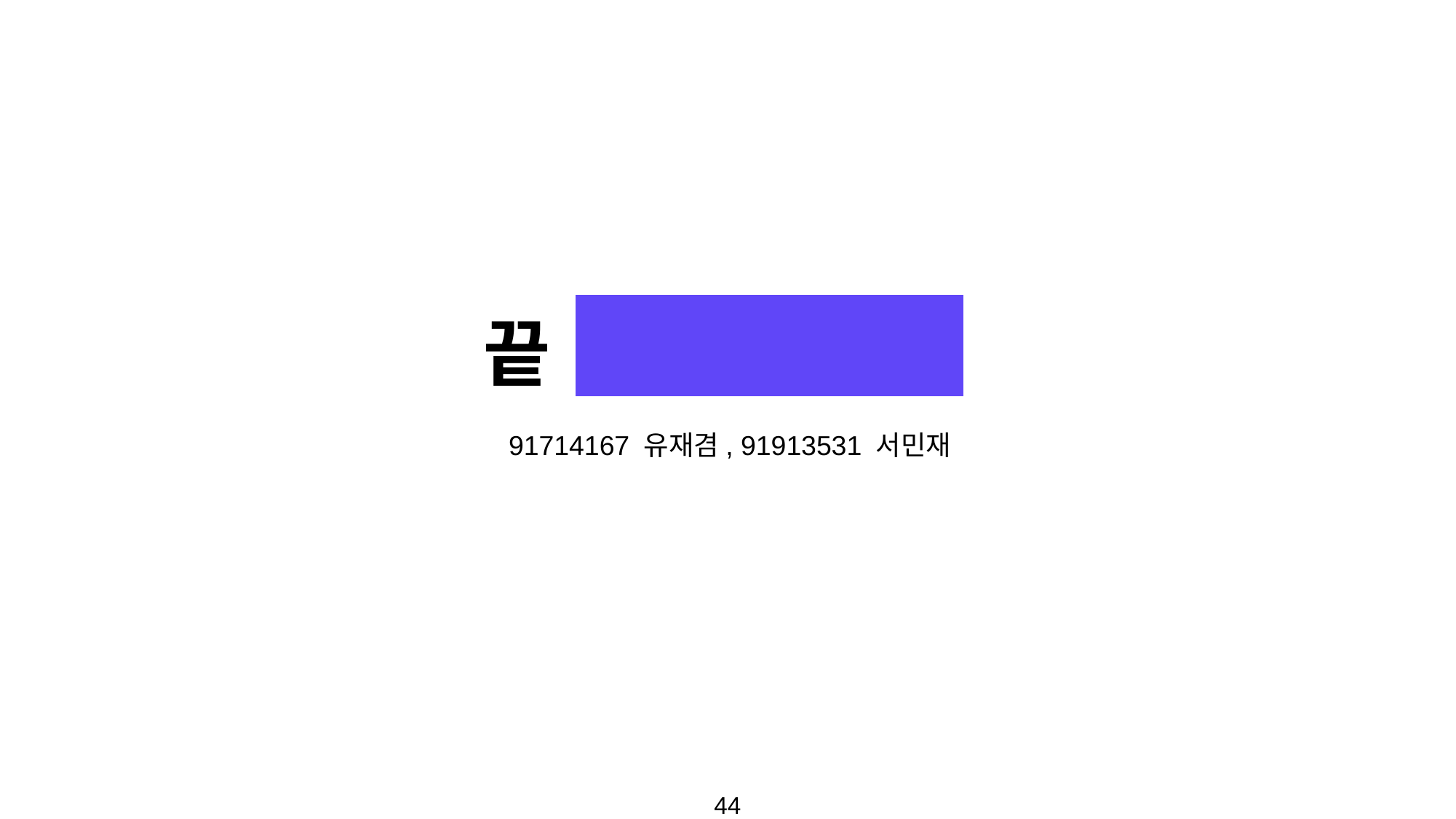

끝 감사합니다:)

91714167 유재겸, 91913531 서민재
44